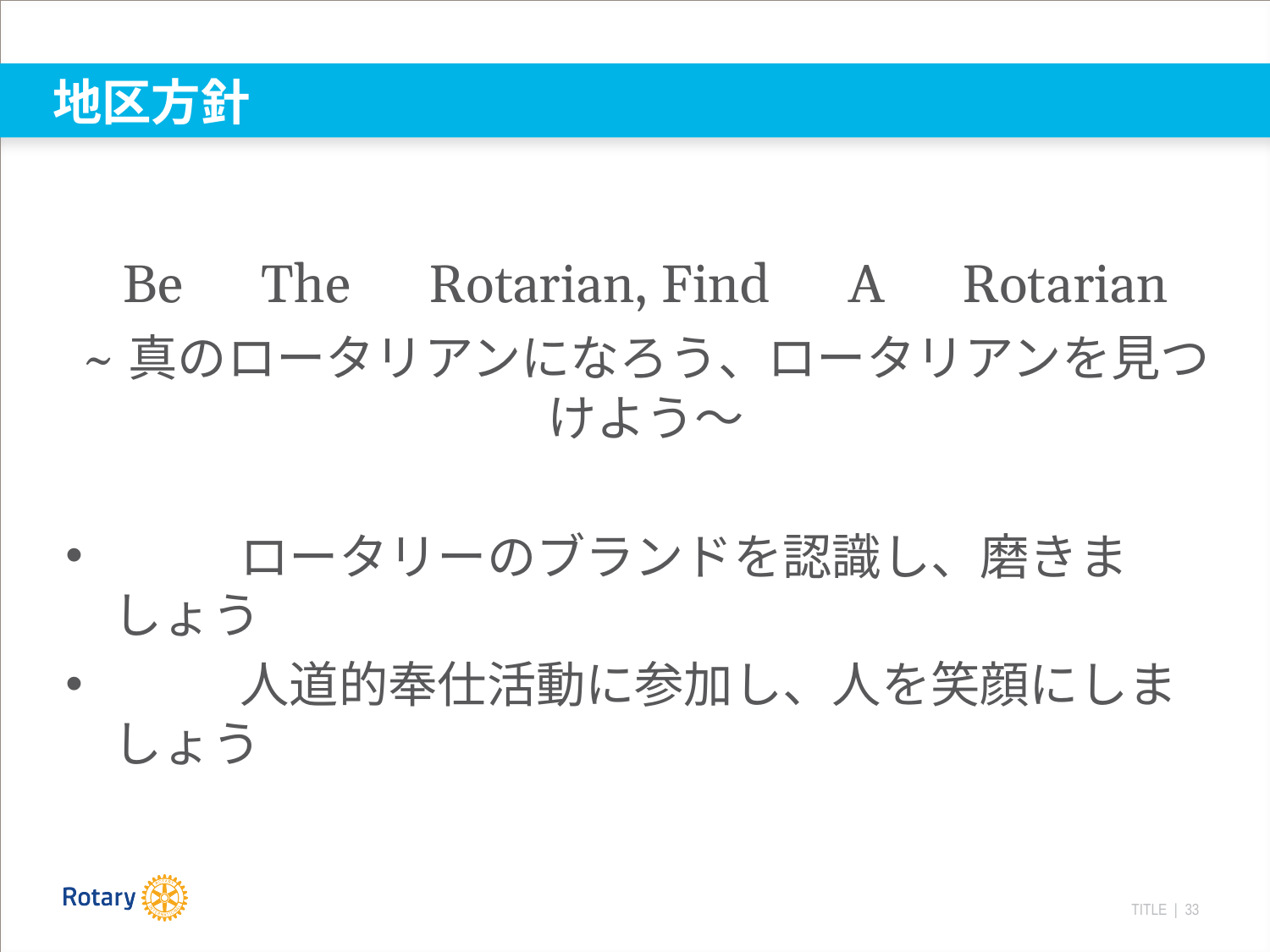

# 地区方針

Be　The　Rotarian, Find　A　Rotarian
~真のロータリアンになろう、ロータリアンを見つけよう～

	ロータリーのブランドを認識し、磨きましょう
	人道的奉仕活動に参加し、人を笑顔にしましょう